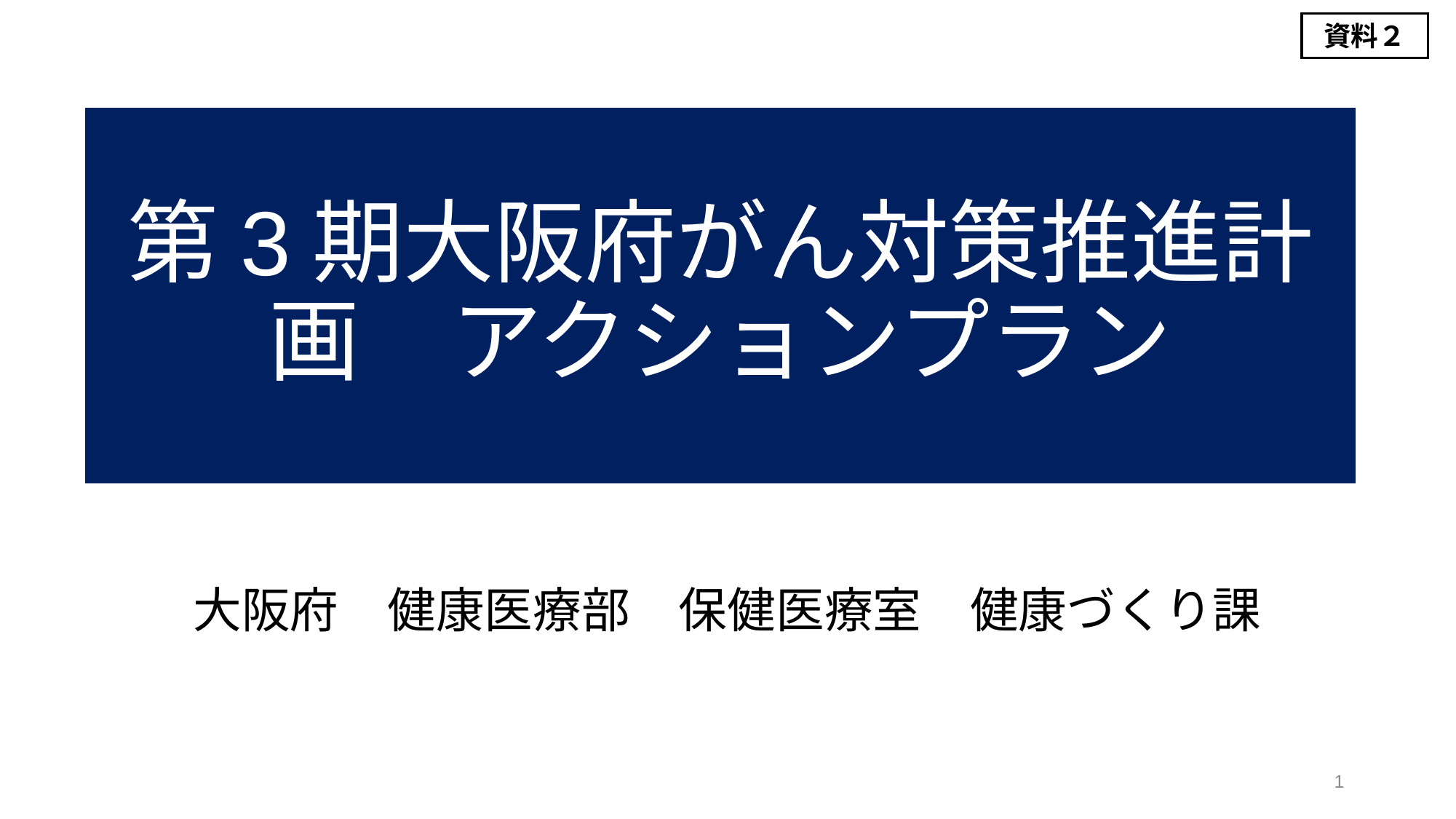

資料２
# 第3期大阪府がん対策推進計画　アクションプラン
大阪府　健康医療部　保健医療室　健康づくり課
1